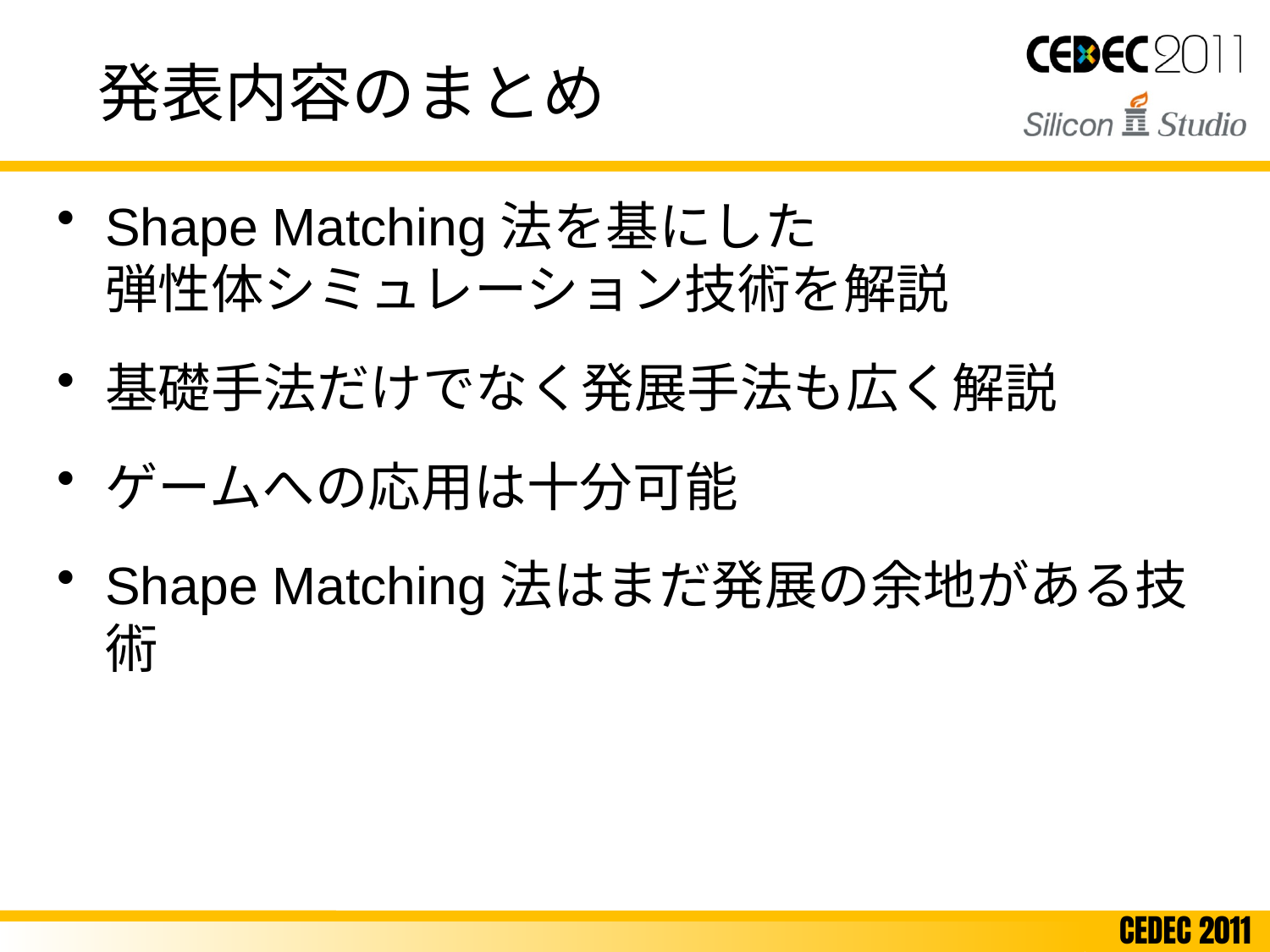

# 発表内容のまとめ
Shape Matching法を基にした
弾性体シミュレーション技術を解説

基礎手法だけでなく発展手法も広く解説

ゲームへの応用は十分可能

Shape Matching法はまだ発展の余地がある技術